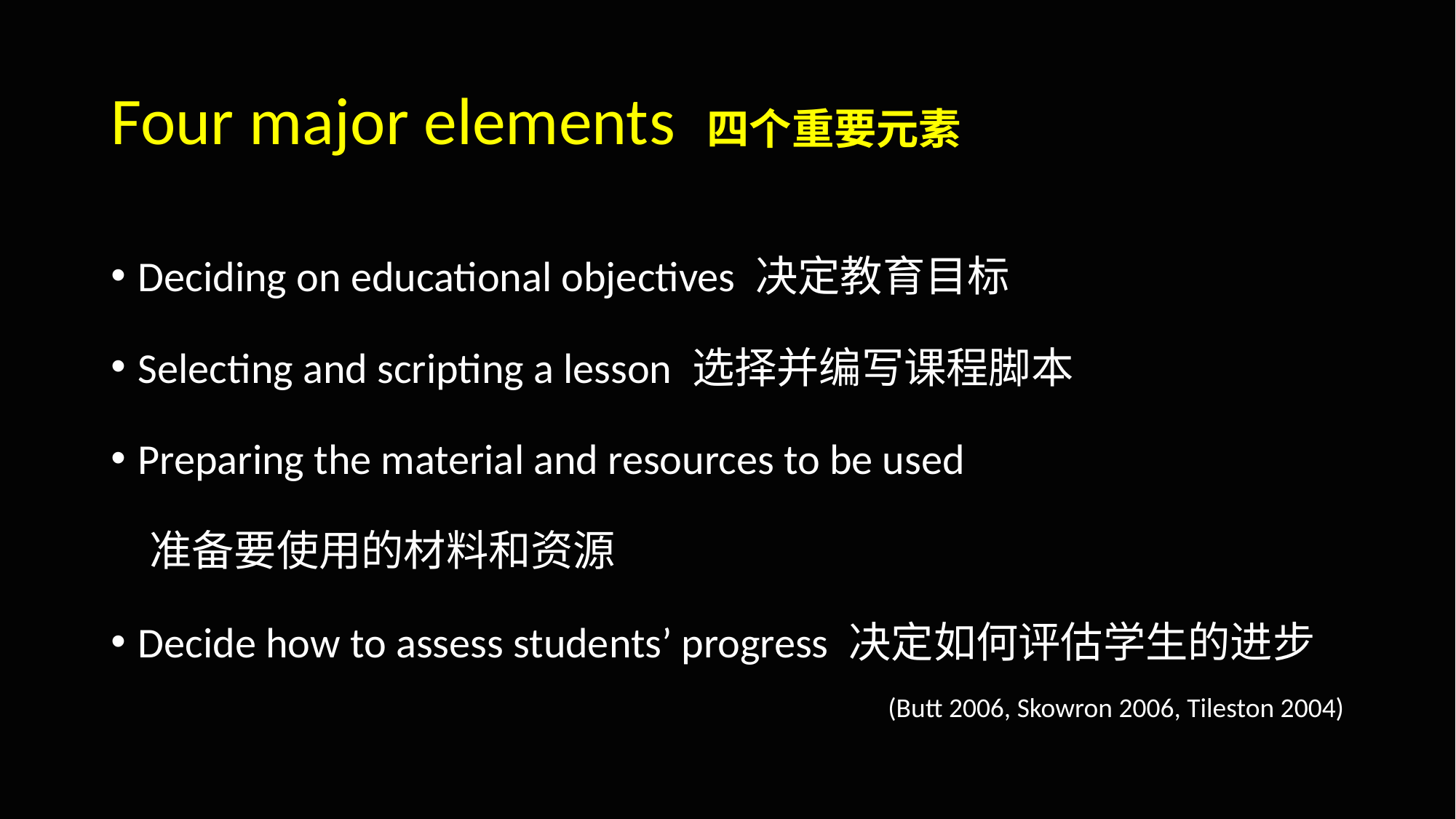

# Four major elements 四个重要元素
Deciding on educational objectives 决定教育目标
Selecting and scripting a lesson 选择并编写课程脚本
Preparing the material and resources to be used
   准备要使用的材料和资源
Decide how to assess students’ progress 决定如何评估学生的进步
(Butt 2006, Skowron 2006, Tileston 2004)